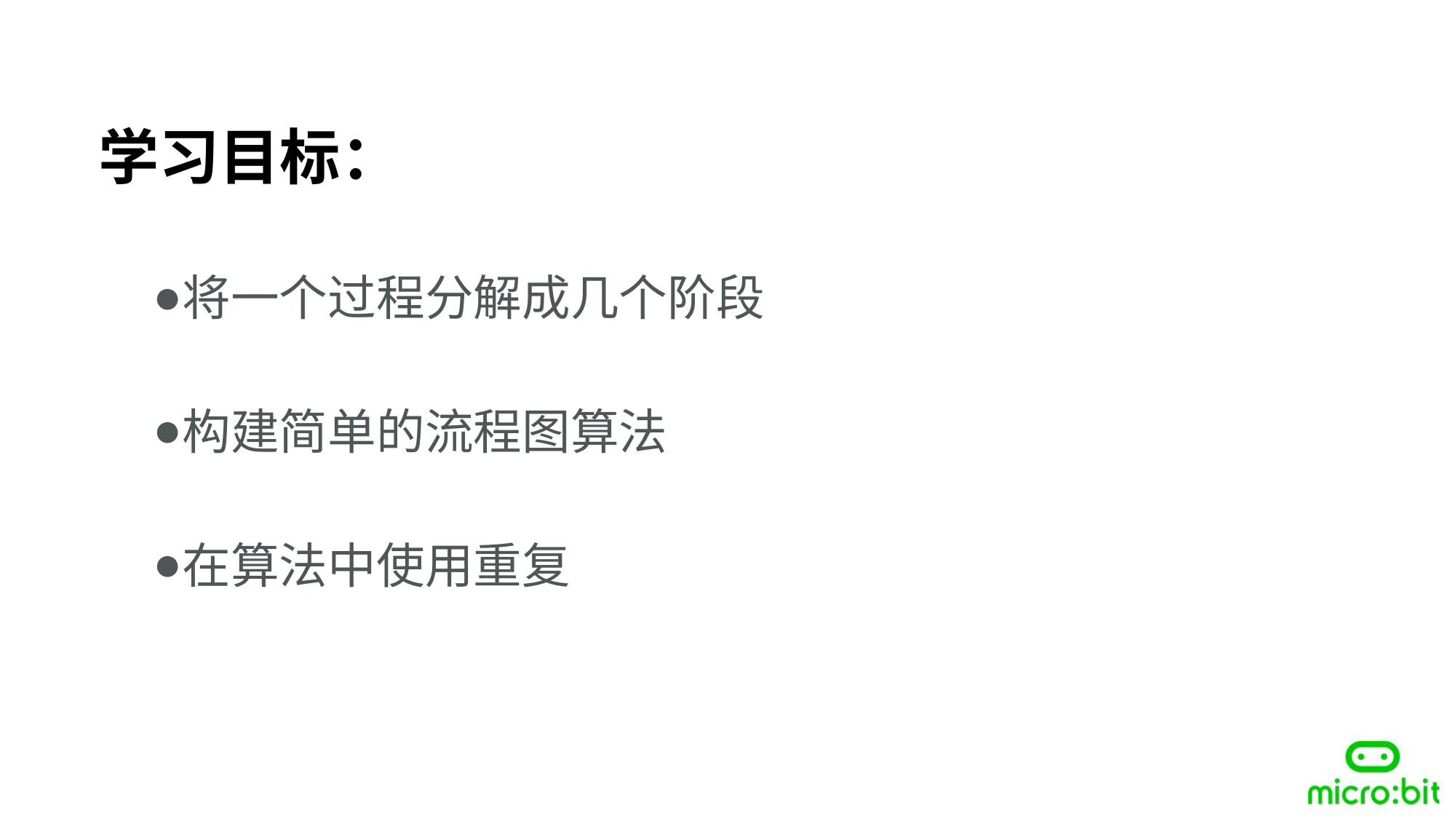

学习目标：

将一个过程分解成几个阶段

构建简单的流程图算法

在算法中使用重复